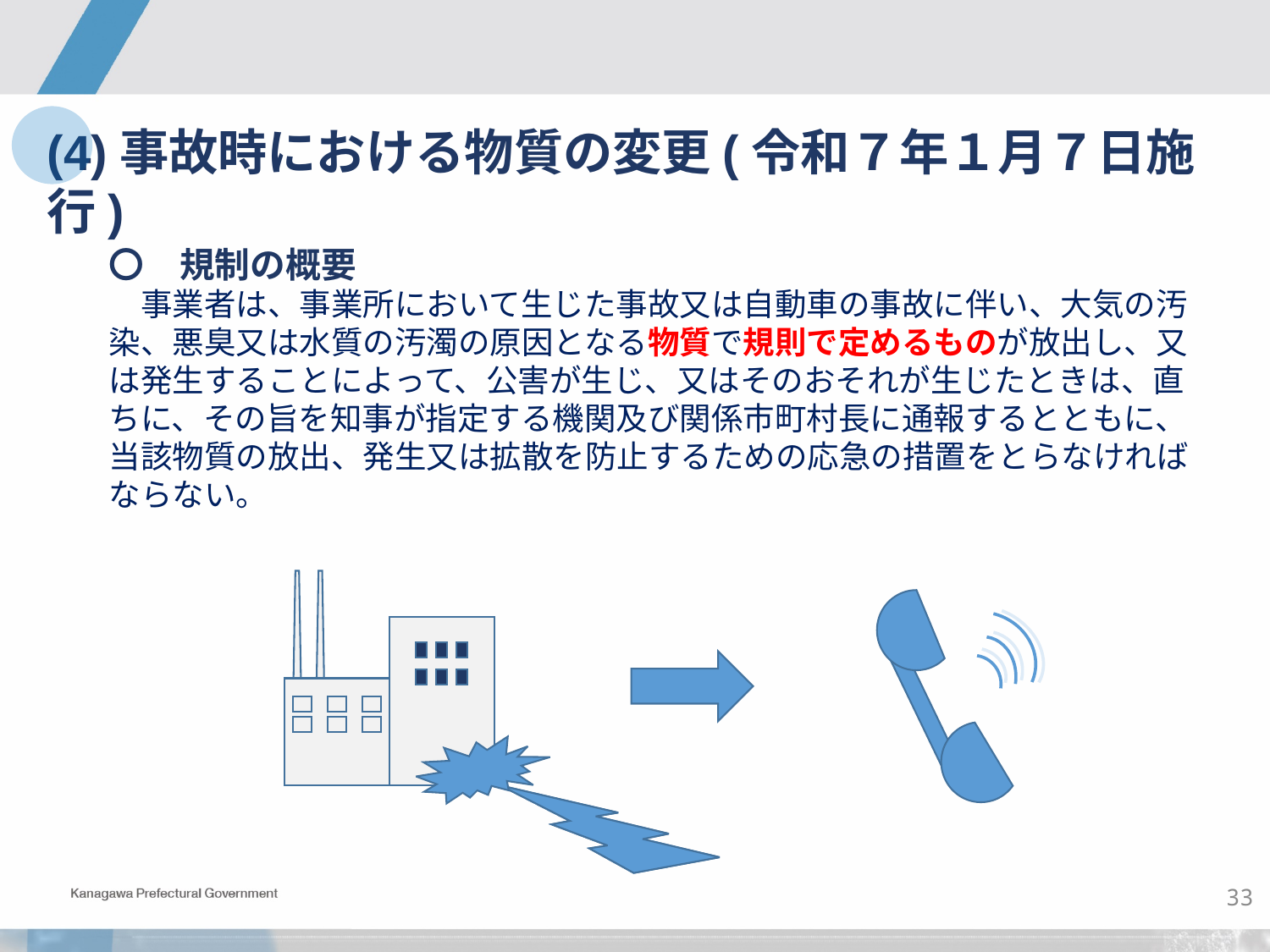

(4)事故時における物質の変更(令和７年１月７日施行)
〇　規制の概要
　事業者は、事業所において生じた事故又は自動車の事故に伴い、大気の汚染、悪臭又は水質の汚濁の原因となる物質で規則で定めるものが放出し、又は発生することによって、公害が生じ、又はそのおそれが生じたときは、直ちに、その旨を知事が指定する機関及び関係市町村長に通報するとともに、当該物質の放出、発生又は拡散を防止するための応急の措置をとらなければならない。

33